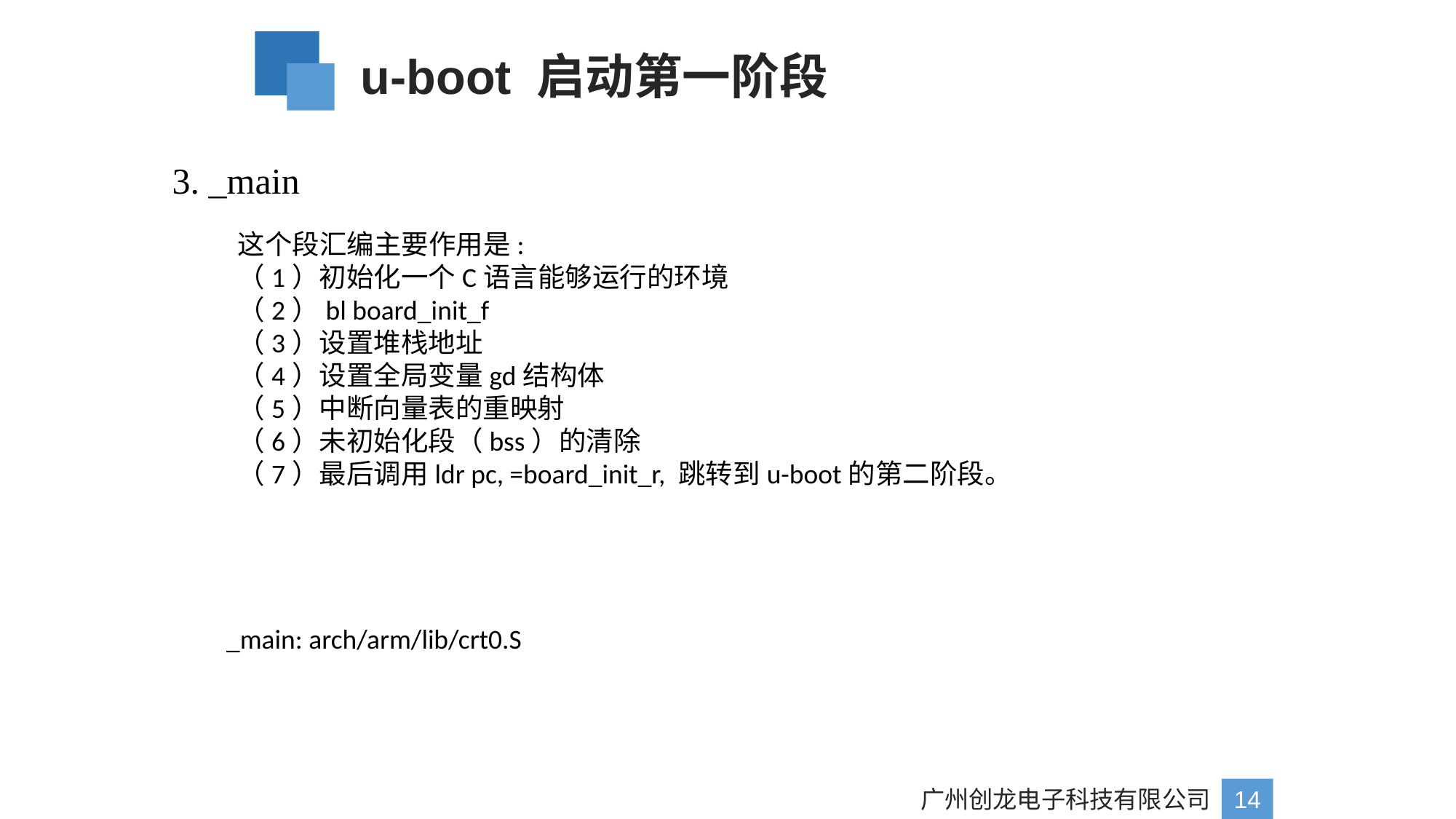

u-boot 启动第一阶段
3. _main
这个段汇编主要作用是:
（1）初始化一个C语言能够运行的环境
（2）bl board_init_f
（3）设置堆栈地址
（4）设置全局变量gd结构体
（5）中断向量表的重映射
（6）未初始化段（bss）的清除
（7）最后调用ldr pc, =board_init_r, 跳转到u-boot的第二阶段。
_main: arch/arm/lib/crt0.S
广州创龙电子科技有限公司
14